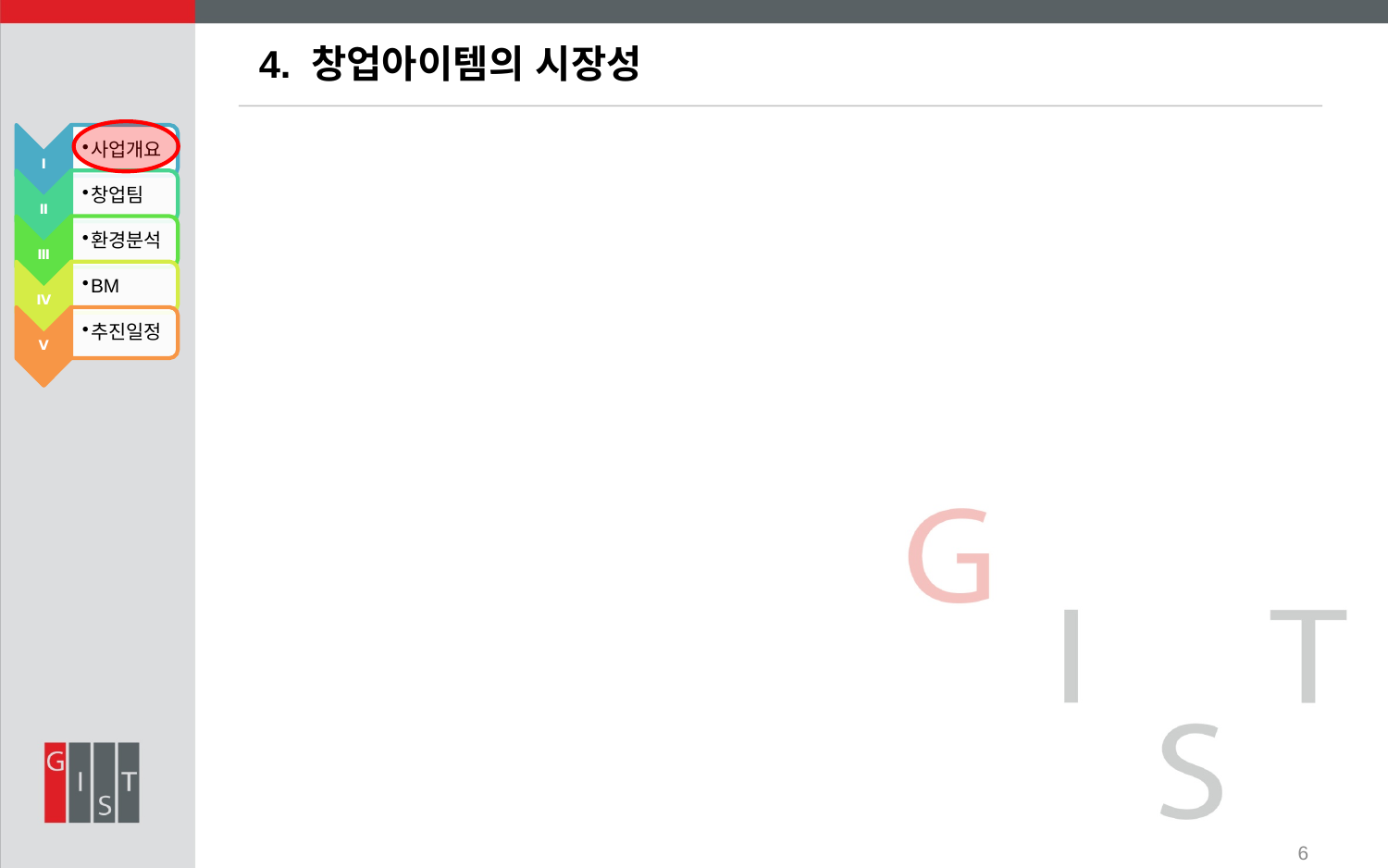

4. 창업아이템의 시장성

Ⅰ
사업개요
Ⅱ
창업팀
Ⅲ
환경분석
Ⅳ
BM
Ⅴ
추진일정

6